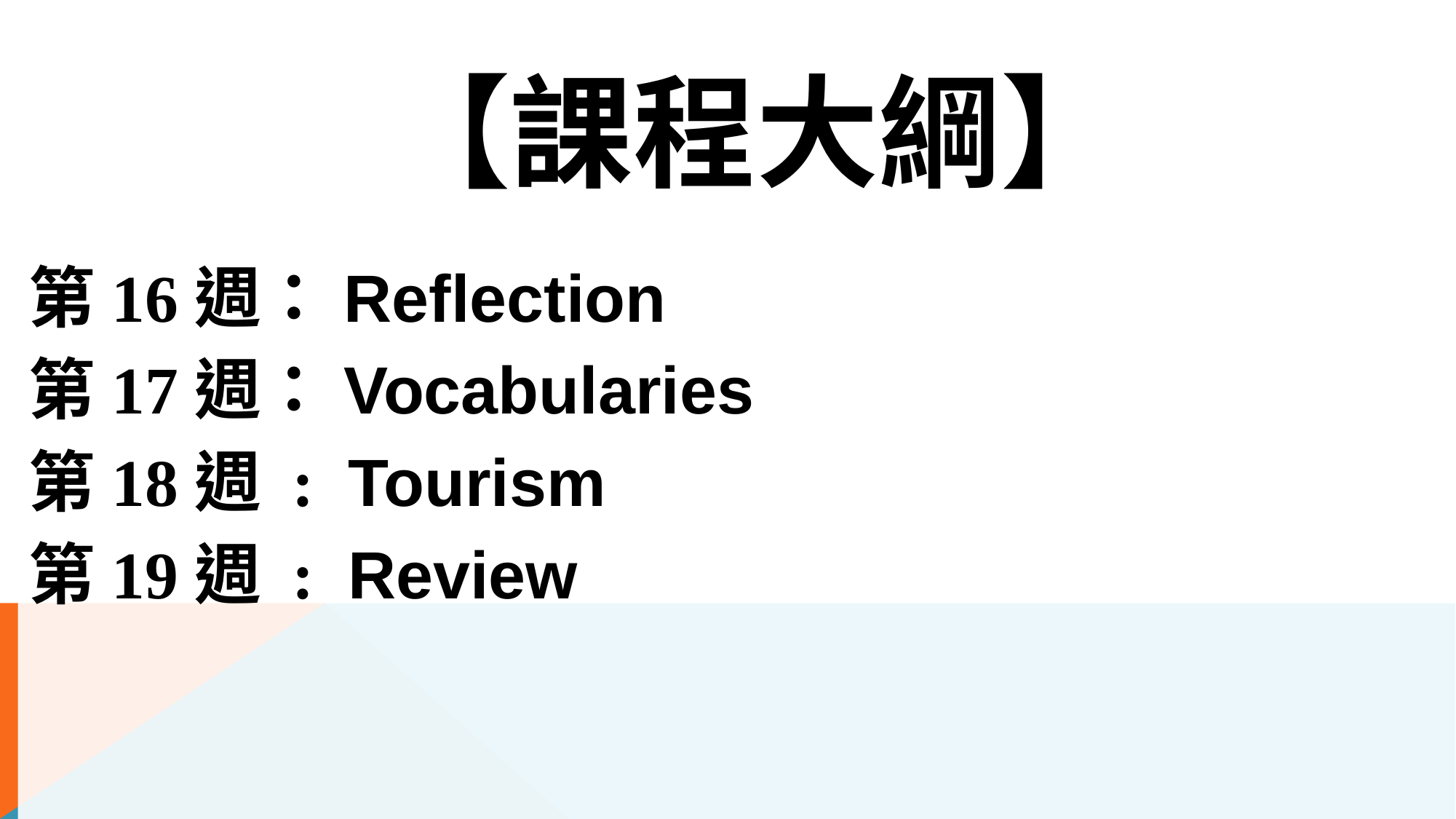

# 【課程大綱】
第16週：Reflection
第17週：Vocabularies
第18週 :  Tourism
第19週 :  Review